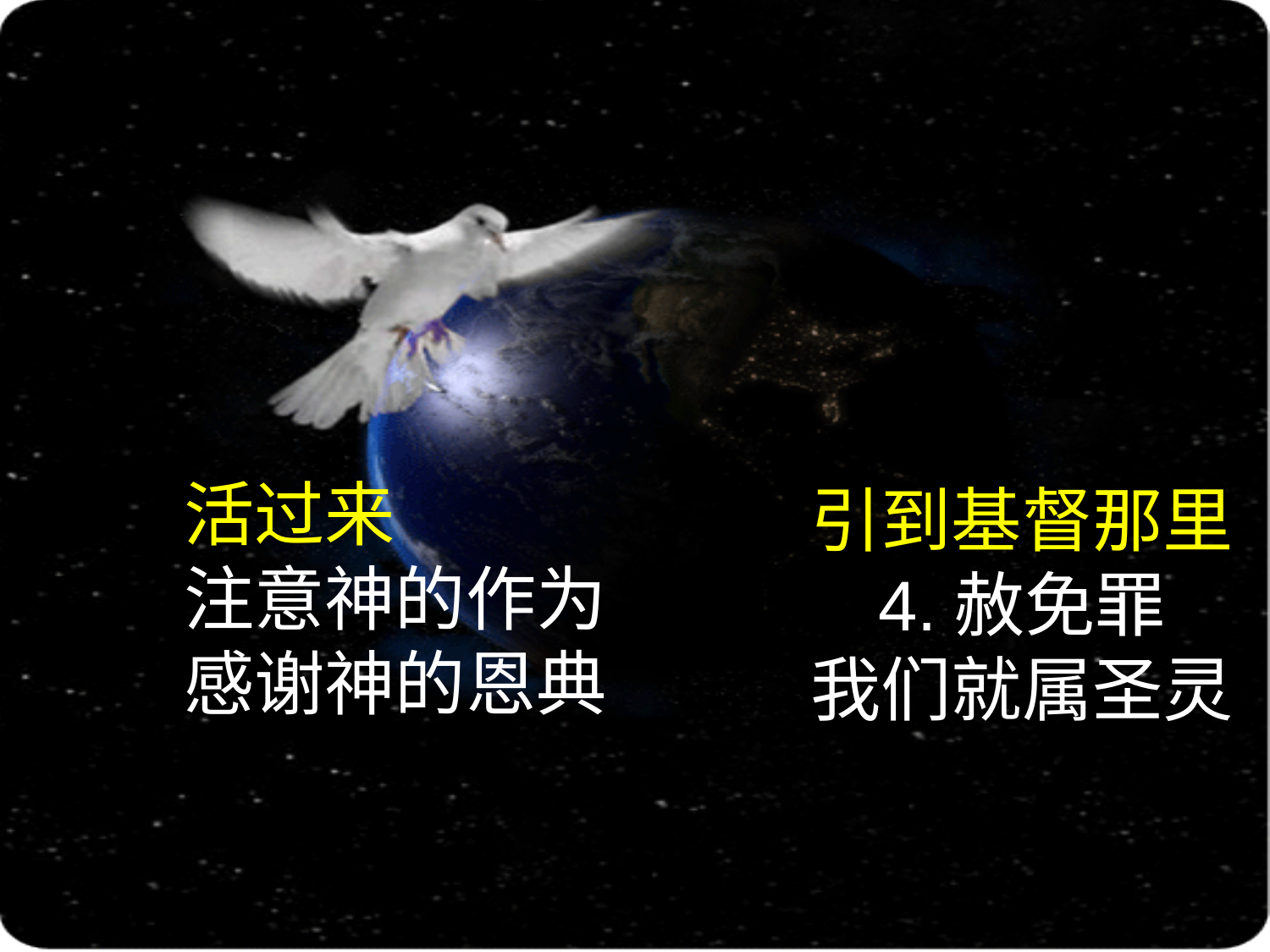

# 活过来 注意神的作为 感谢神的恩典
引到基督那里
4.赦免罪
我们就属圣灵